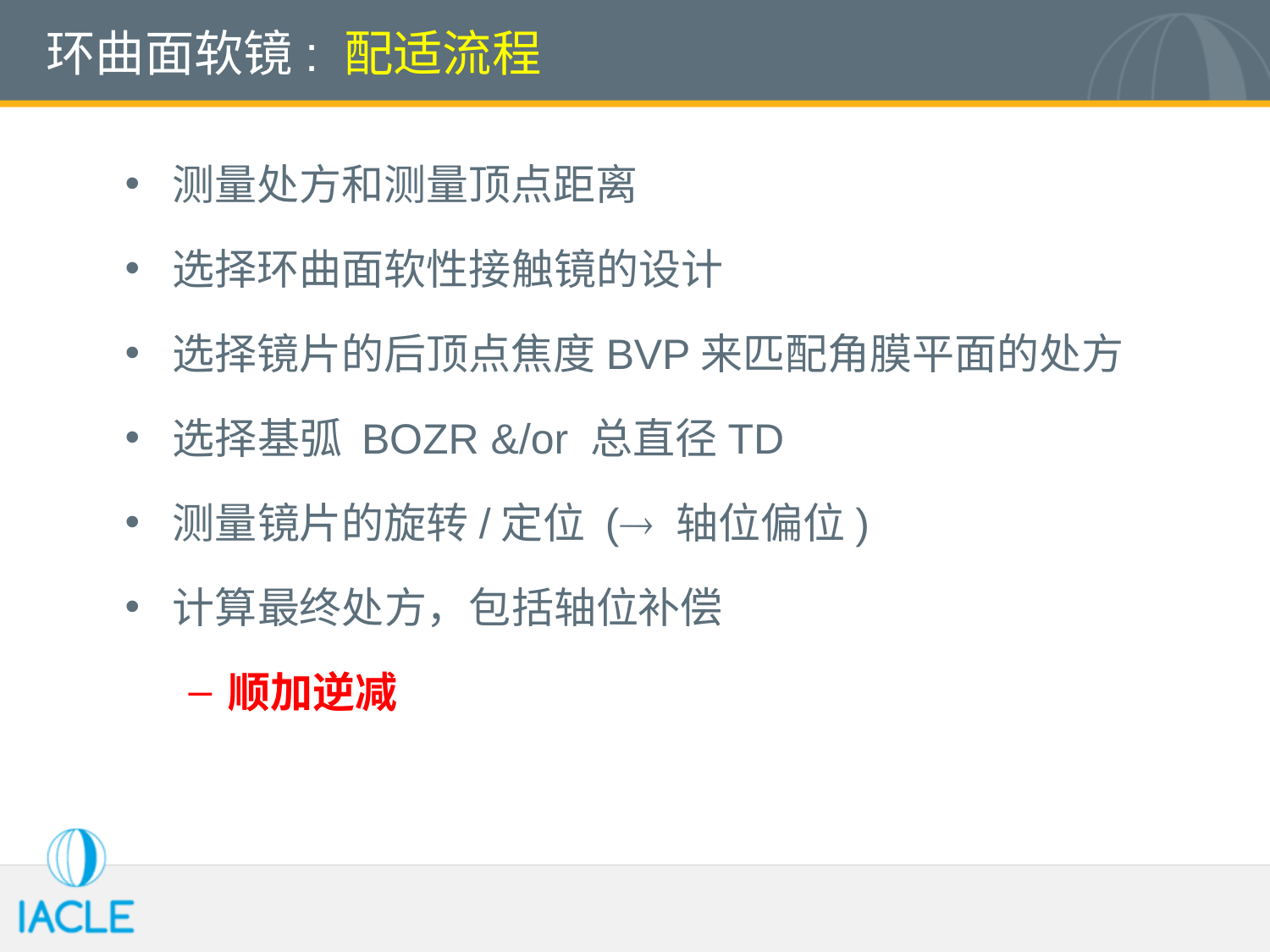

# 环曲面软镜: 配适流程
测量处方和测量顶点距离
选择环曲面软性接触镜的设计
选择镜片的后顶点焦度BVP来匹配角膜平面的处方
选择基弧 BOZR &/or 总直径TD
测量镜片的旋转/定位 (→ 轴位偏位)
计算最终处方，包括轴位补偿
顺加逆减